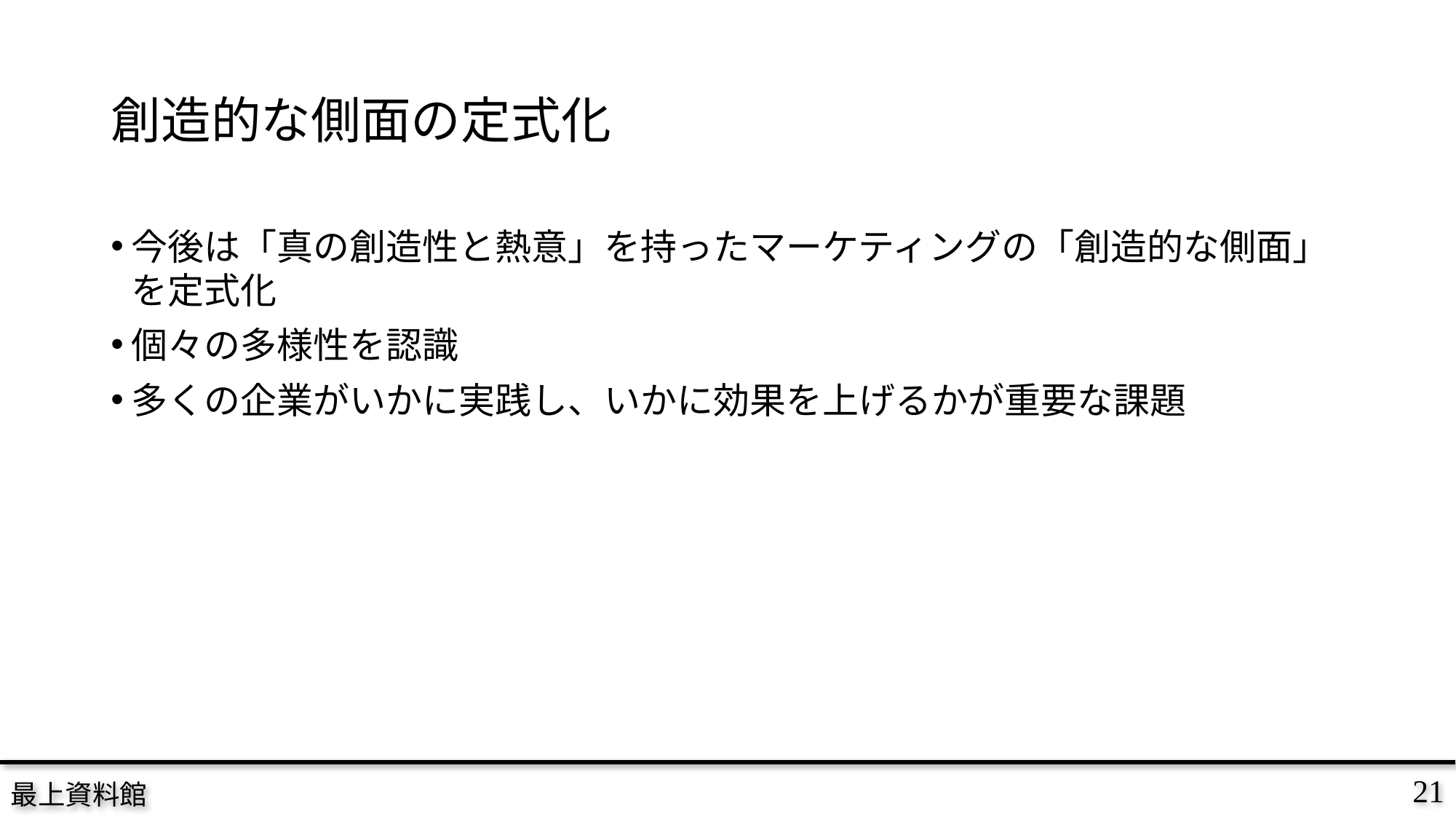

# 創造的な側面の定式化
今後は「真の創造性と熱意」を持ったマーケティングの「創造的な側面」を定式化
個々の多様性を認識
多くの企業がいかに実践し、いかに効果を上げるかが重要な課題